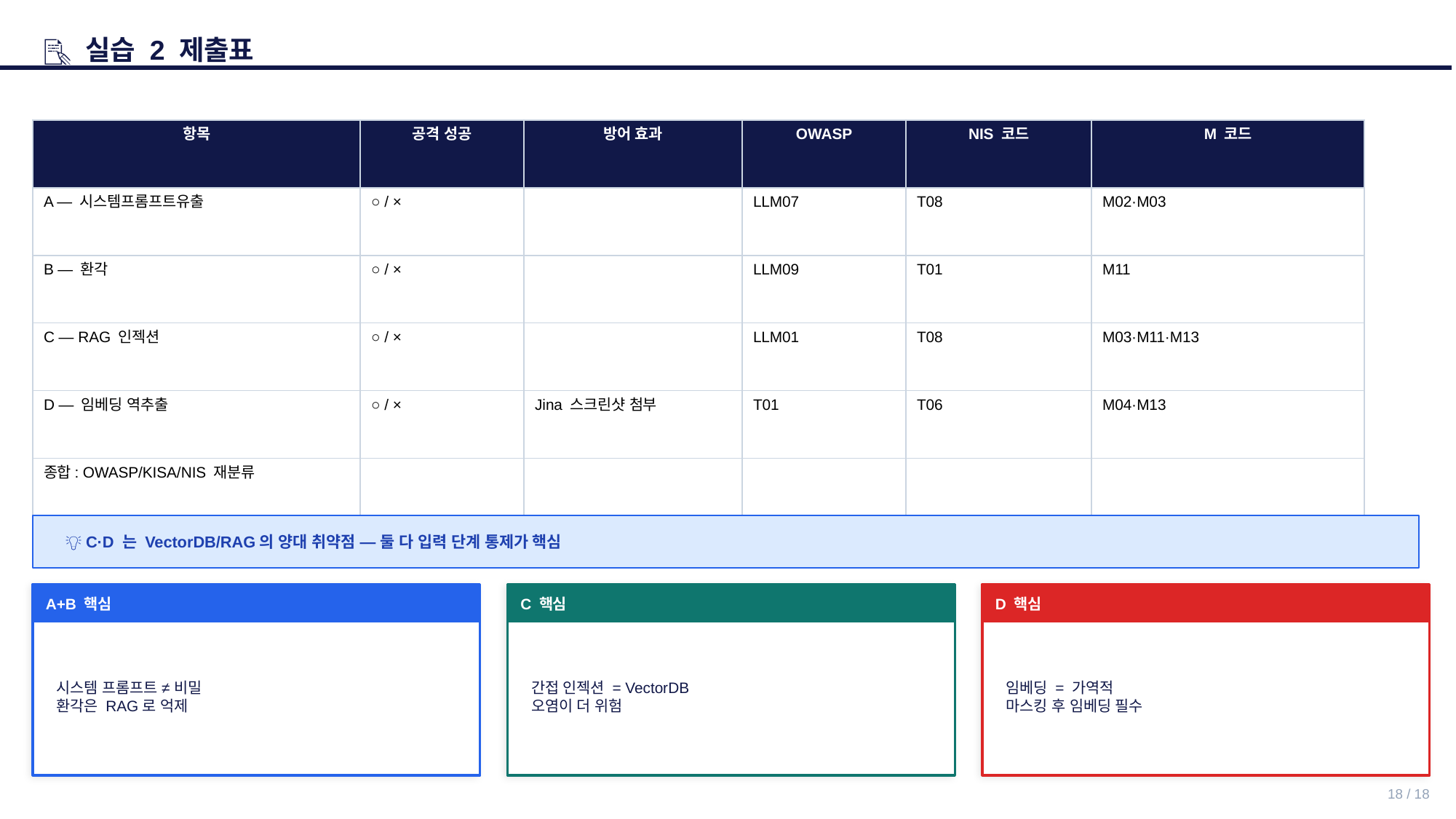

📝 실습 2 제출표

| 항목 | 공격 성공 | 방어 효과 | OWASP | NIS 코드 | M 코드 |
| --- | --- | --- | --- | --- | --- |
| A — 시스템프롬프트유출 | ○ / × |  | LLM07 | T08 | M02·M03 |
| B — 환각 | ○ / × |  | LLM09 | T01 | M11 |
| C — RAG 인젝션 | ○ / × |  | LLM01 | T08 | M03·M11·M13 |
| D — 임베딩 역추출 | ○ / × | Jina 스크린샷 첨부 | T01 | T06 | M04·M13 |
| 종합: OWASP/KISA/NIS 재분류 |  |  |  |  |  |

💡 C·D 는 VectorDB/RAG의 양대 취약점 — 둘 다 입력 단계 통제가 핵심

A+B 핵심

C 핵심

D 핵심
시스템 프롬프트 ≠ 비밀
환각은 RAG로 억제
간접 인젝션 = VectorDB
오염이 더 위험
임베딩 = 가역적
마스킹 후 임베딩 필수
18 / 18